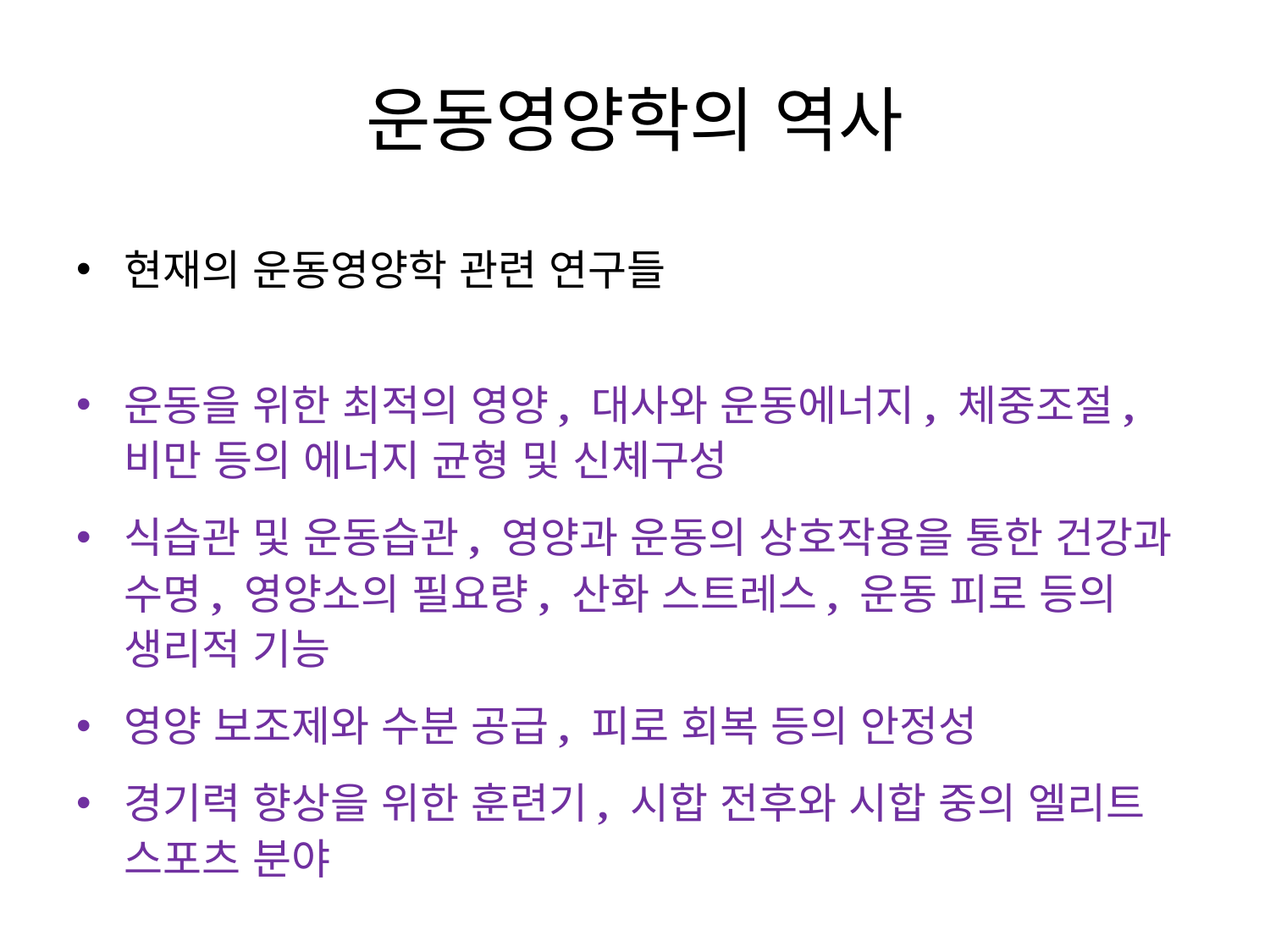

# 운동영양학의 역사
현재의 운동영양학 관련 연구들

운동을 위한 최적의 영양, 대사와 운동에너지, 체중조절, 비만 등의 에너지 균형 및 신체구성
식습관 및 운동습관, 영양과 운동의 상호작용을 통한 건강과 수명, 영양소의 필요량, 산화 스트레스, 운동 피로 등의 생리적 기능
영양 보조제와 수분 공급, 피로 회복 등의 안정성
경기력 향상을 위한 훈련기, 시합 전후와 시합 중의 엘리트 스포츠 분야